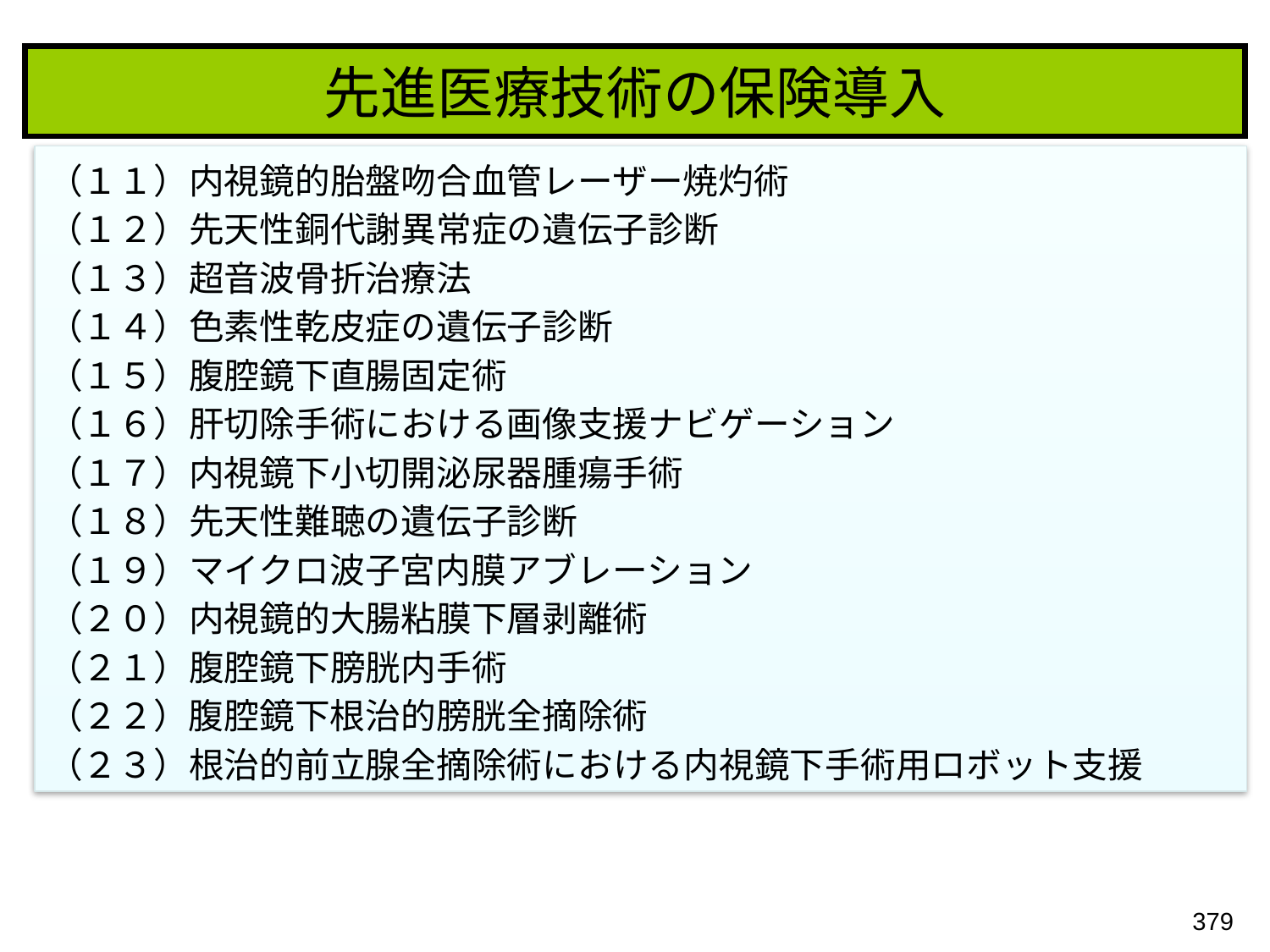

先進医療技術の保険導入
（１１）内視鏡的胎盤吻合血管レーザー焼灼術
（１２）先天性銅代謝異常症の遺伝子診断
（１３）超音波骨折治療法
（１４）色素性乾皮症の遺伝子診断
（１５）腹腔鏡下直腸固定術
（１６）肝切除手術における画像支援ナビゲーション
（１７）内視鏡下小切開泌尿器腫瘍手術
（１８）先天性難聴の遺伝子診断
（１９）マイクロ波子宮内膜アブレーション
（２０）内視鏡的大腸粘膜下層剥離術
（２１）腹腔鏡下膀胱内手術
（２２）腹腔鏡下根治的膀胱全摘除術
（２３）根治的前立腺全摘除術における内視鏡下手術用ロボット支援
379